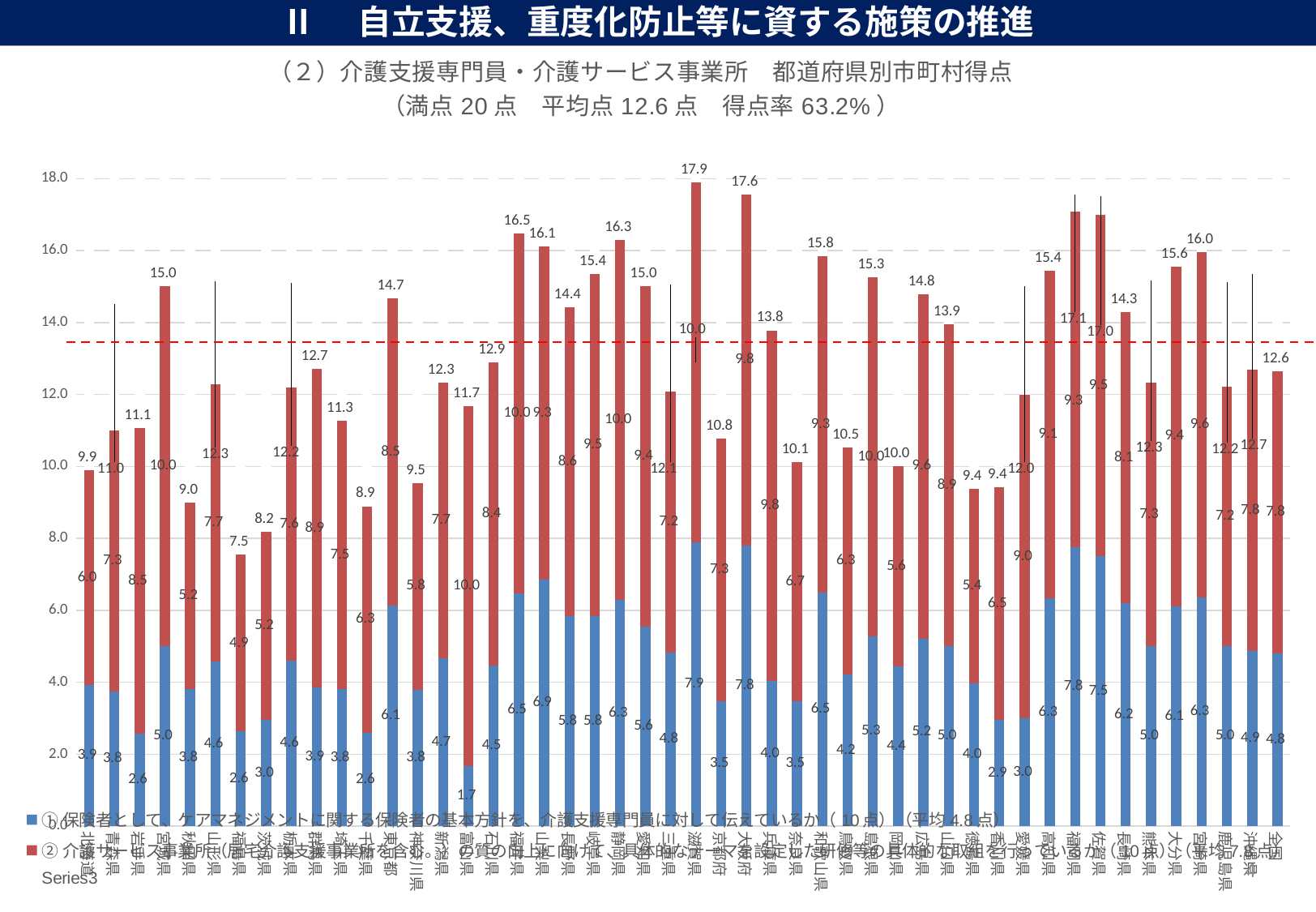

Ⅱ　自立支援、重度化防止等に資する施策の推進

### Chart: （２）介護支援専門員・介護サービス事業所　都道府県別市町村得点
（満点20点　平均点12.6点　得点率63.2%）

| Category | ①保険者として、ケアマネジメントに関する保険者の基本方針を、介護支援専門員に対して伝えているか（10点）（平均4.8点） | ②介護サービス事業所（居宅介護支援事業所を含む。）の質の向上に向けて、具体的なテーマを設定した研修等の具体的な取組を行っているか（10点）（平均7.8点） |  |
|---|---|---|---|
| 北海道 | 3.910614525139665 | 5.977653631284916 | 9.88826815642458 |
| 青森県 | 3.75 | 7.25 | 11.0 |
| 岩手県 | 2.5757575757575757 | 8.484848484848484 | 11.06060606060606 |
| 宮城県 | 5.0 | 10.0 | 15.0 |
| 秋田県 | 3.8 | 5.2 | 9.0 |
| 山形県 | 4.571428571428571 | 7.714285714285714 | 12.285714285714285 |
| 福島県 | 2.6271186440677967 | 4.915254237288136 | 7.5423728813559325 |
| 茨城県 | 2.9545454545454546 | 5.2272727272727275 | 8.181818181818182 |
| 栃木県 | 4.6 | 7.6 | 12.2 |
| 群馬県 | 3.857142857142857 | 8.857142857142858 | 12.714285714285715 |
| 埼玉県 | 3.8095238095238093 | 7.4603174603174605 | 11.269841269841269 |
| 千葉県 | 2.5925925925925926 | 6.296296296296297 | 8.88888888888889 |
| 東京都 | 6.129032258064516 | 8.548387096774194 | 14.67741935483871 |
| 神奈川県 | 3.787878787878788 | 5.757575757575758 | 9.545454545454547 |
| 新潟県 | 4.666666666666667 | 7.666666666666667 | 12.333333333333334 |
| 富山県 | 1.6666666666666667 | 10.0 | 11.666666666666666 |
| 石川県 | 4.473684210526316 | 8.421052631578947 | 12.894736842105264 |
| 福井県 | 6.470588235294118 | 10.0 | 16.470588235294116 |
| 山梨県 | 6.851851851851852 | 9.25925925925926 | 16.11111111111111 |
| 長野県 | 5.8441558441558445 | 8.571428571428571 | 14.415584415584416 |
| 岐阜県 | 5.833333333333333 | 9.523809523809524 | 15.357142857142858 |
| 静岡県 | 6.285714285714286 | 10.0 | 16.285714285714285 |
| 愛知県 | 5.555555555555555 | 9.444444444444445 | 15.0 |
| 三重県 | 4.827586206896552 | 7.241379310344827 | 12.068965517241379 |
| 滋賀県 | 7.894736842105263 | 10.0 | 17.894736842105264 |
| 京都府 | 3.4615384615384617 | 7.3076923076923075 | 10.76923076923077 |
| 大阪府 | 7.790697674418604 | 9.767441860465116 | 17.558139534883722 |
| 兵庫県 | 4.024390243902439 | 9.75609756097561 | 13.78048780487805 |
| 奈良県 | 3.4615384615384617 | 6.666666666666667 | 10.128205128205128 |
| 和歌山県 | 6.5 | 9.333333333333334 | 15.833333333333334 |
| 鳥取県 | 4.2105263157894735 | 6.315789473684211 | 10.526315789473685 |
| 島根県 | 5.2631578947368425 | 10.0 | 15.263157894736842 |
| 岡山県 | 4.444444444444445 | 5.555555555555555 | 10.0 |
| 広島県 | 5.217391304347826 | 9.565217391304348 | 14.782608695652174 |
| 山口県 | 5.0 | 8.947368421052632 | 13.947368421052632 |
| 徳島県 | 3.9583333333333335 | 5.416666666666667 | 9.375 |
| 香川県 | 2.9411764705882355 | 6.470588235294118 | 9.411764705882353 |
| 愛媛県 | 3.0 | 9.0 | 12.0 |
| 高知県 | 6.323529411764706 | 9.117647058823529 | 15.441176470588236 |
| 福岡県 | 7.75 | 9.333333333333334 | 17.083333333333336 |
| 佐賀県 | 7.5 | 9.5 | 17.0 |
| 長崎県 | 6.190476190476191 | 8.095238095238095 | 14.285714285714285 |
| 熊本県 | 5.0 | 7.333333333333333 | 12.333333333333332 |
| 大分県 | 6.111111111111111 | 9.444444444444445 | 15.555555555555555 |
| 宮崎県 | 6.346153846153846 | 9.615384615384615 | 15.96153846153846 |
| 鹿児島県 | 5.0 | 7.209302325581396 | 12.209302325581396 |
| 沖縄県 | 4.878048780487805 | 7.804878048780488 | 12.682926829268293 |
| 全国 | 4.796094198736358 | 7.840321654221712 | 12.63641585295807 |
4